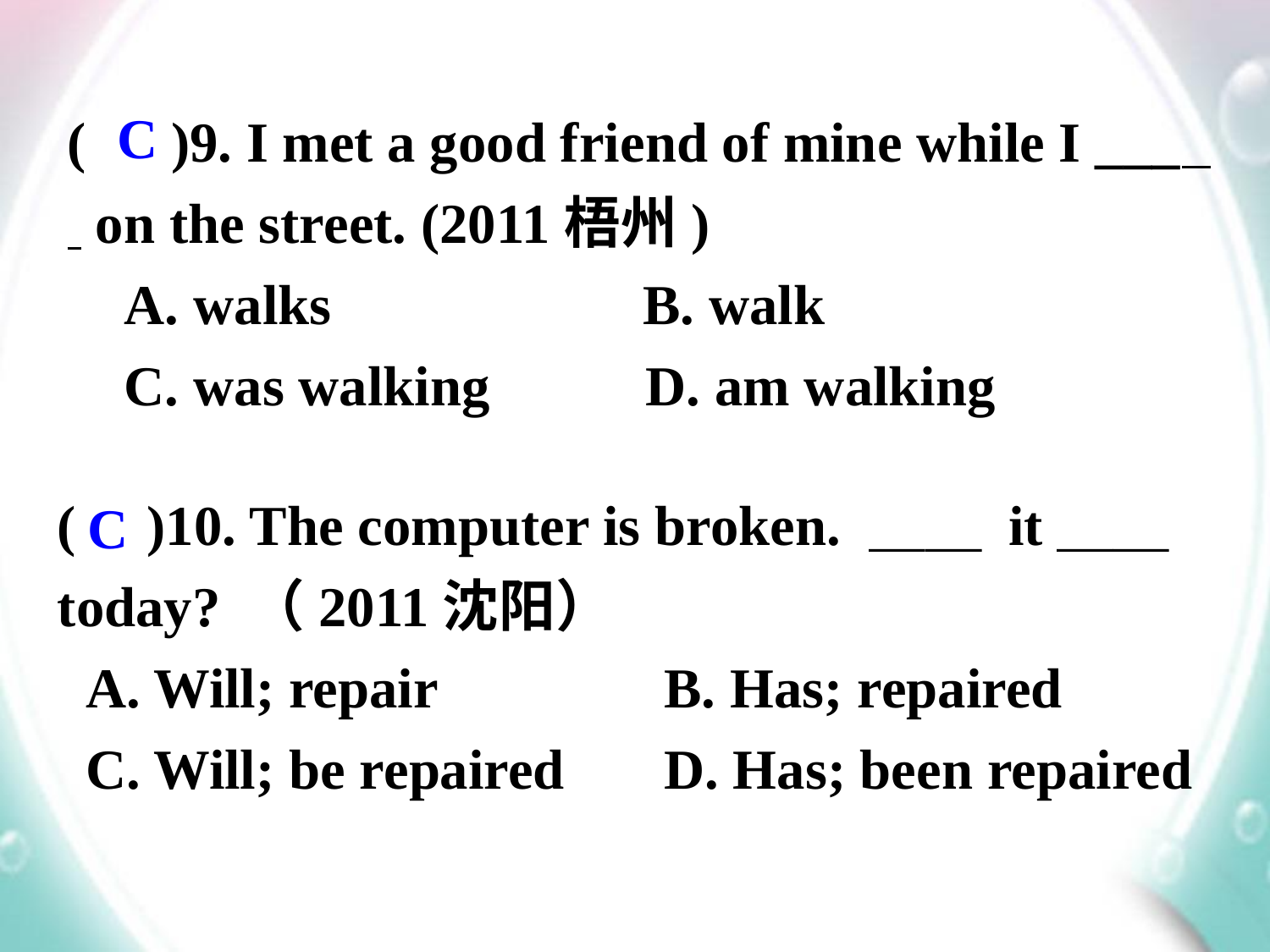

(      )9. I met a good friend of mine while I ___     on the street. (2011梧州)
    A. walks                      B. walk
    C. was walking           D. am walking
C
(     )10. The computer is broken. ＿＿ it＿＿ today? （2011沈阳）
  A. Will; repair                B. Has; repaired
  C. Will; be repaired       D. Has; been repaired
C